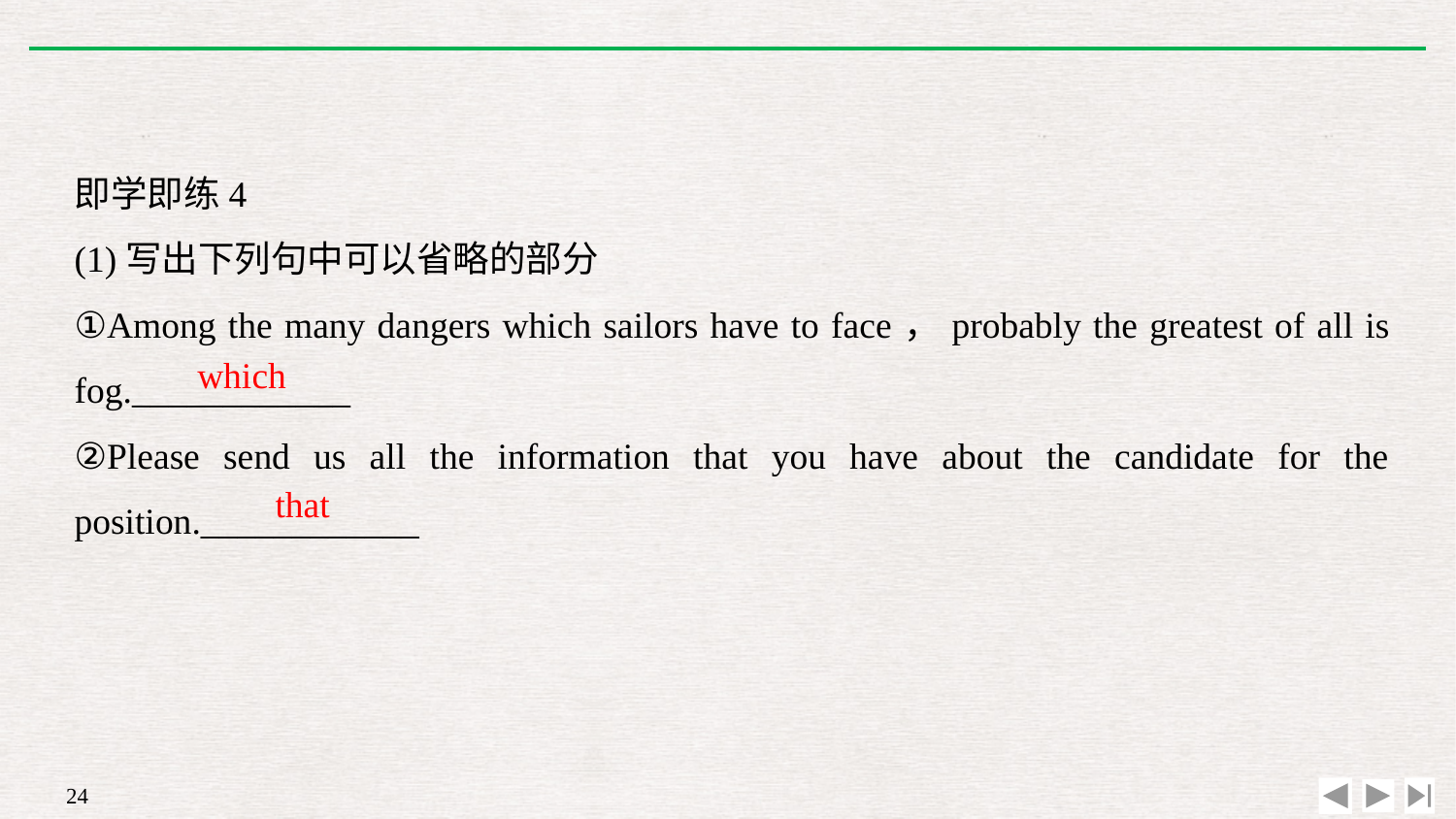

即学即练4
(1)写出下列句中可以省略的部分
①Among the many dangers which sailors have to face，probably the greatest of all is fog.____________
②Please send us all the information that you have about the candidate for the position.____________
which
that